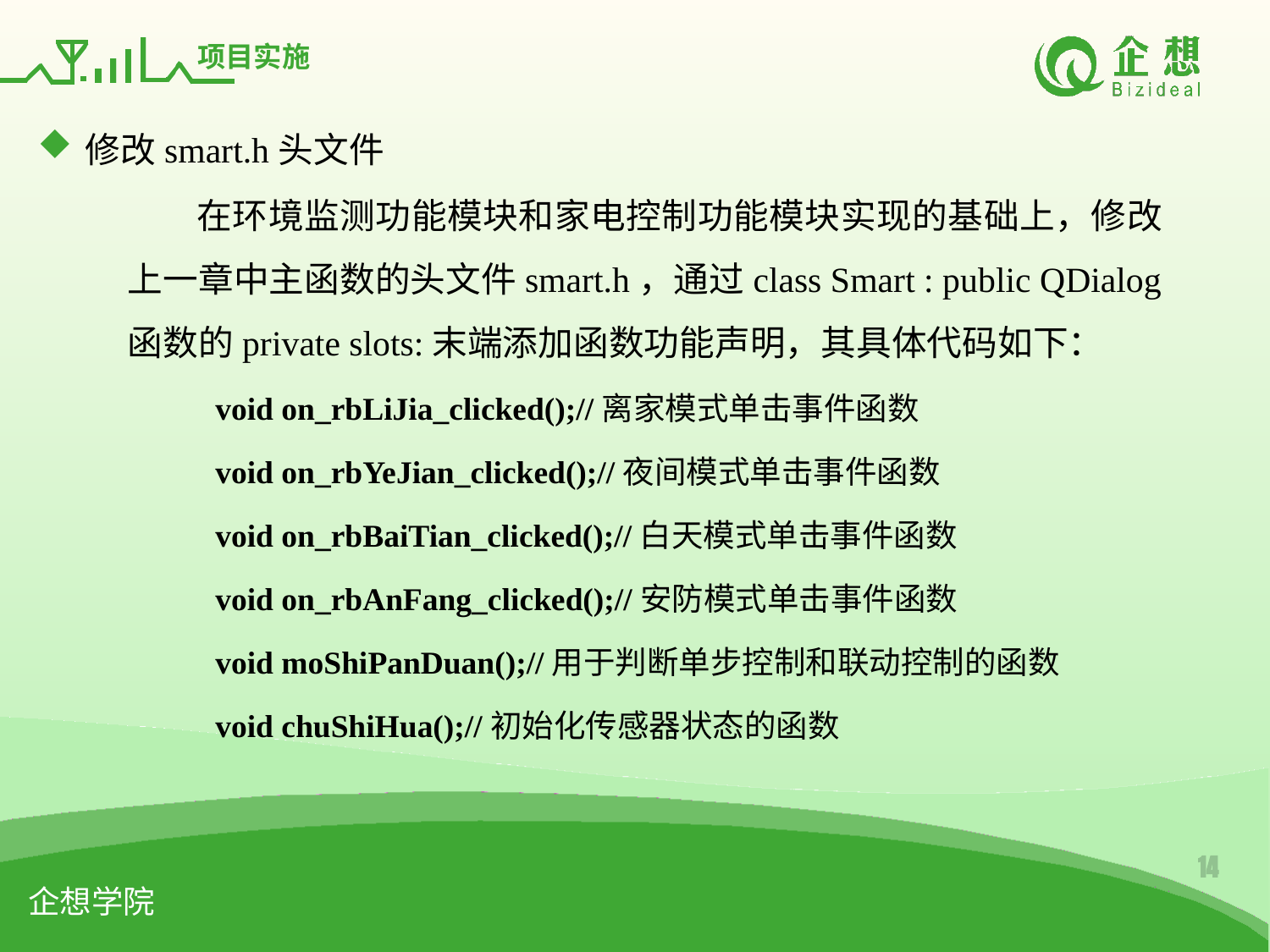

# 项目实施
修改smart.h头文件
        在环境监测功能模块和家电控制功能模块实现的基础上，修改上一章中主函数的头文件smart.h，通过class Smart : public QDialog函数的private slots:末端添加函数功能声明，其具体代码如下：
    void on_rbLiJia_clicked();//离家模式单击事件函数
    void on_rbYeJian_clicked();//夜间模式单击事件函数
    void on_rbBaiTian_clicked();//白天模式单击事件函数
    void on_rbAnFang_clicked();//安防模式单击事件函数
    void moShiPanDuan();//用于判断单步控制和联动控制的函数
    void chuShiHua();//初始化传感器状态的函数
14